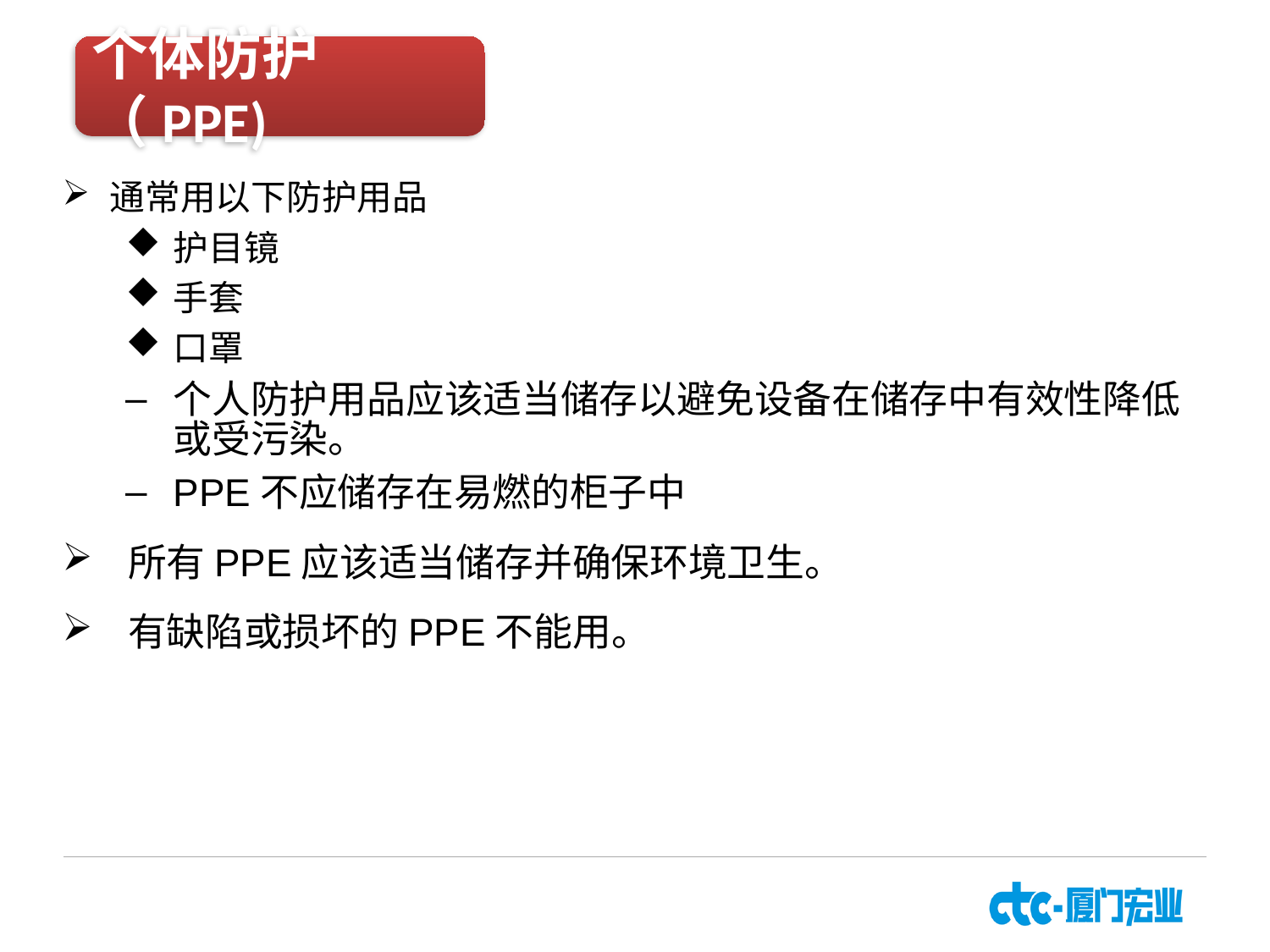

个体防护（PPE)
通常用以下防护用品
护目镜
手套
口罩
个人防护用品应该适当储存以避免设备在储存中有效性降低或受污染。
PPE不应储存在易燃的柜子中
 所有PPE应该适当储存并确保环境卫生。
 有缺陷或损坏的PPE不能用。